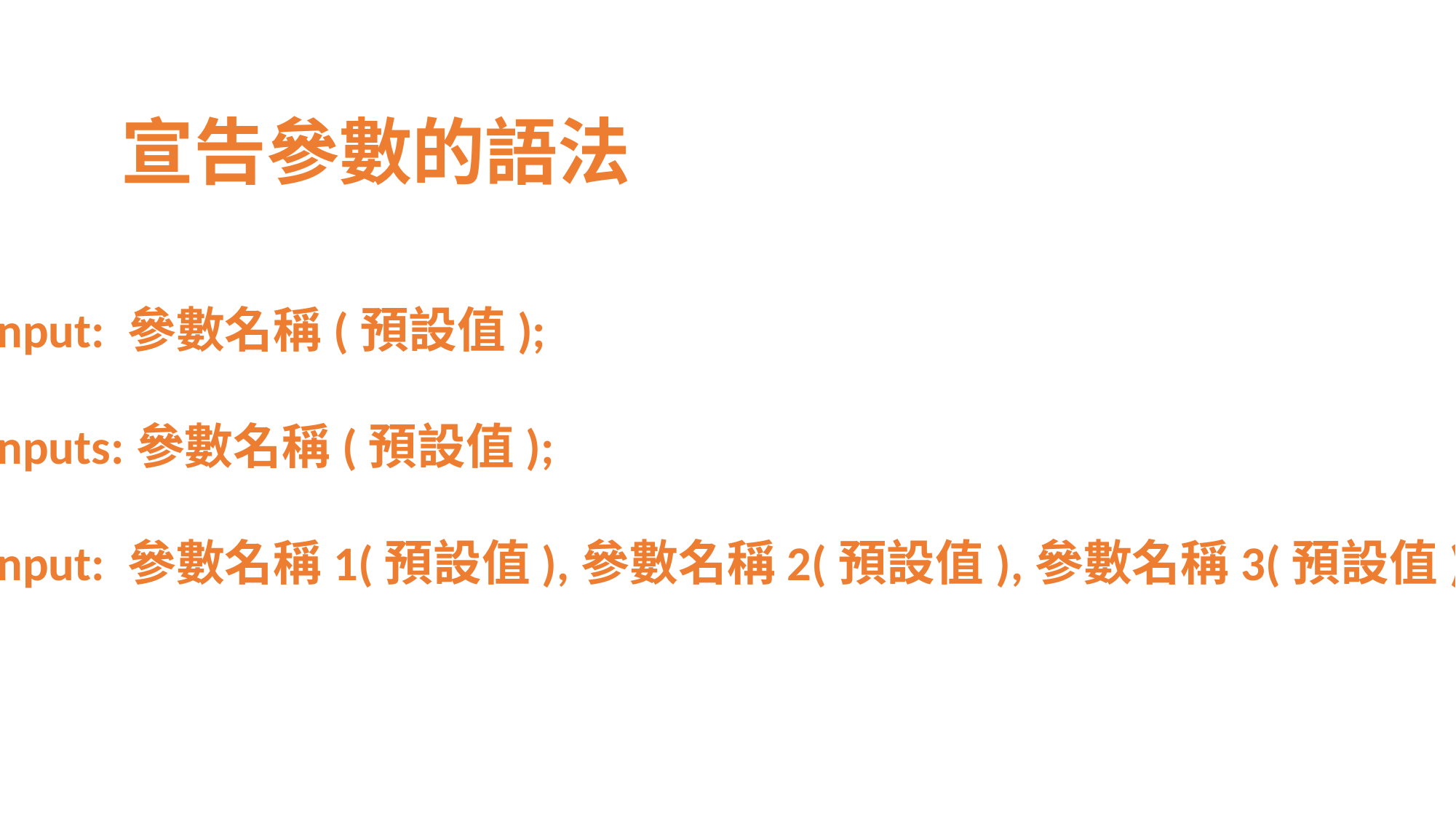

宣告參數的語法
Input: 參數名稱(預設值);

Inputs:參數名稱(預設值);

Input: 參數名稱1(預設值),參數名稱2(預設值),參數名稱3(預設值);